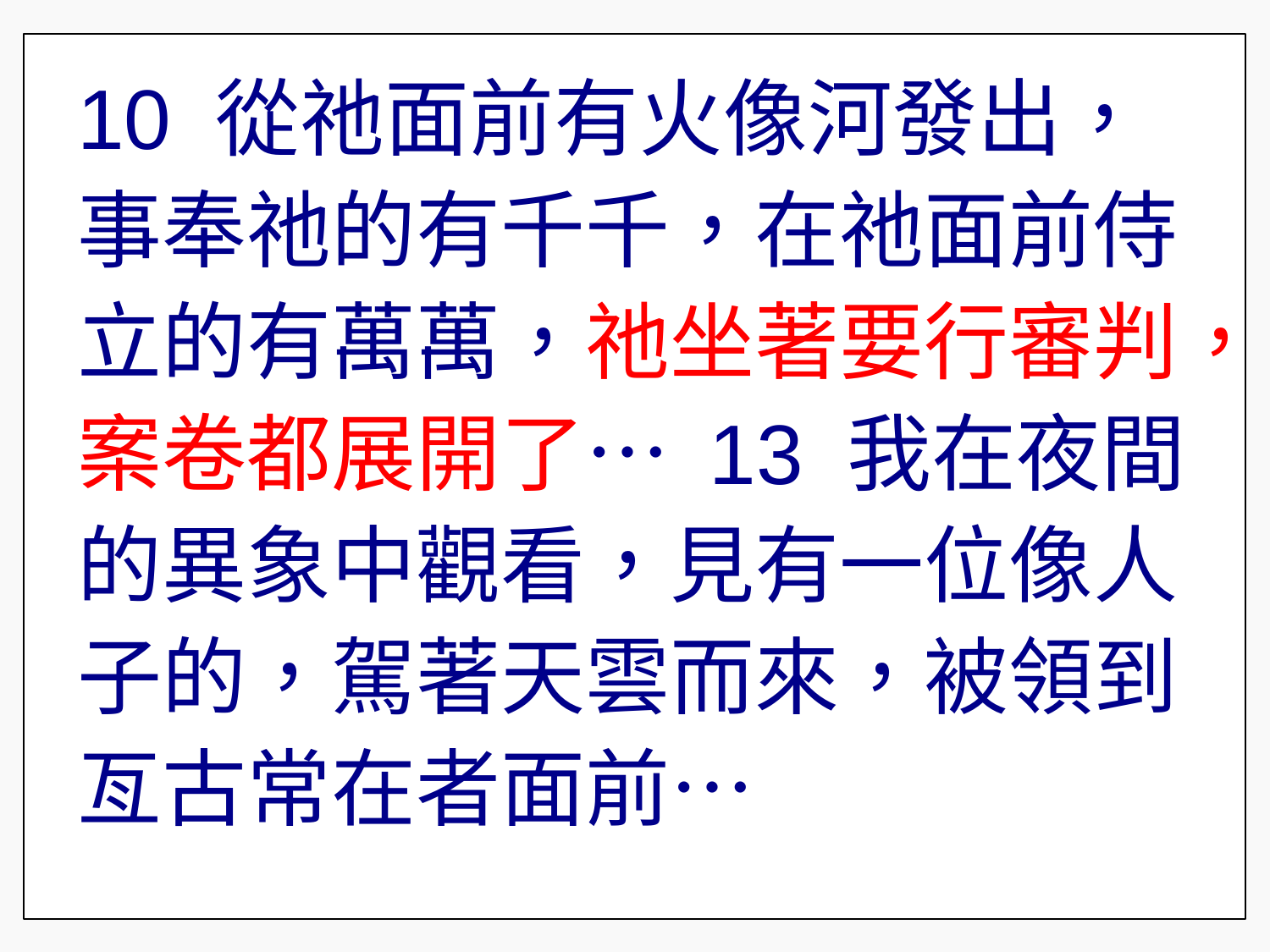

10 從祂面前有火像河發出，事奉祂的有千千，在祂面前侍立的有萬萬，祂坐著要行審判，案卷都展開了… 13 我在夜間的異象中觀看，見有一位像人子的，駕著天雲而來，被領到亙古常在者面前…